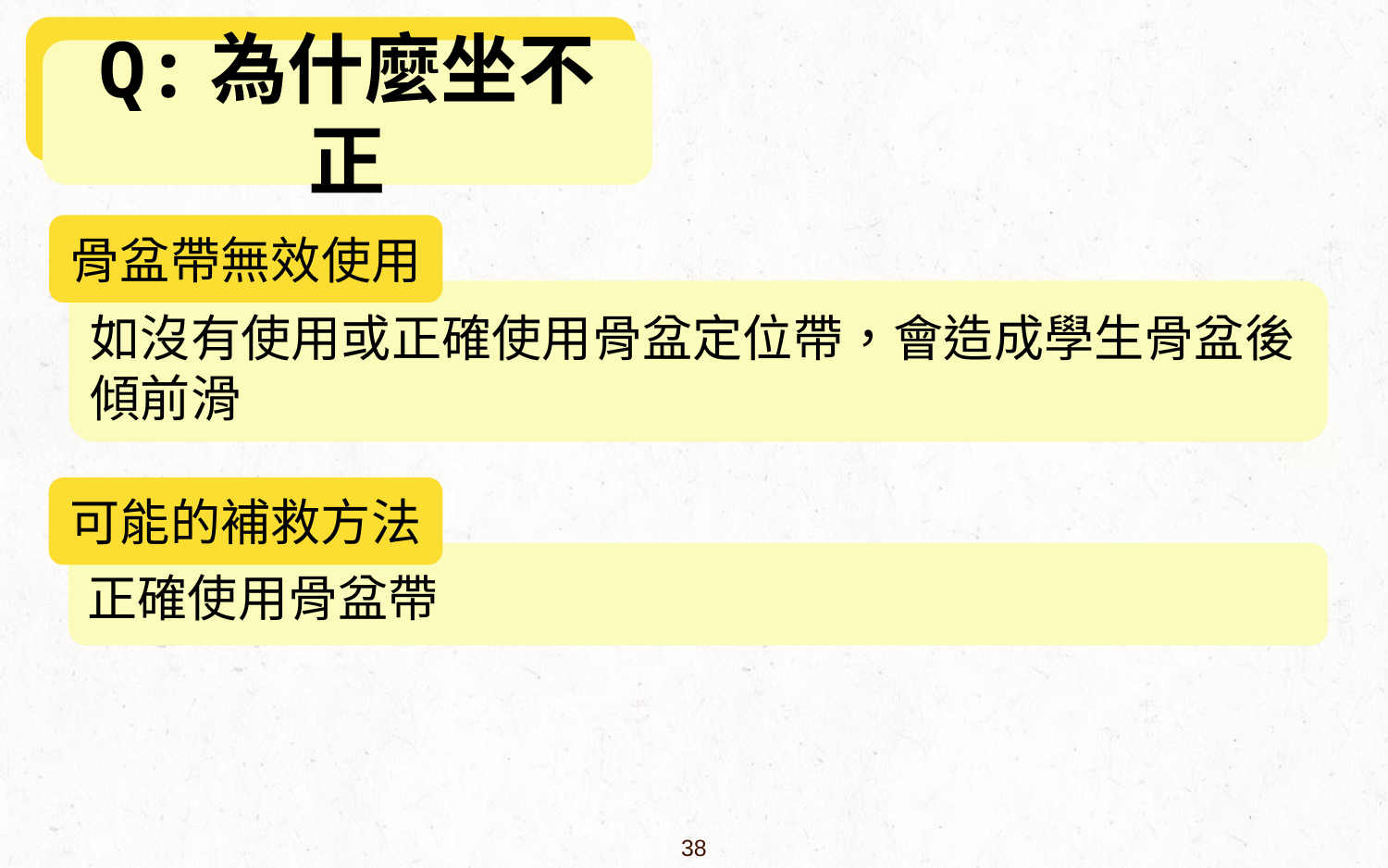

Q:為什麼坐得
Q:為什麼坐不正
骨盆帶無效使用

如沒有使用或正確使用骨盆定位帶，會造成學生骨盆後傾前滑
可能的補救方法

正確使用骨盆帶

38